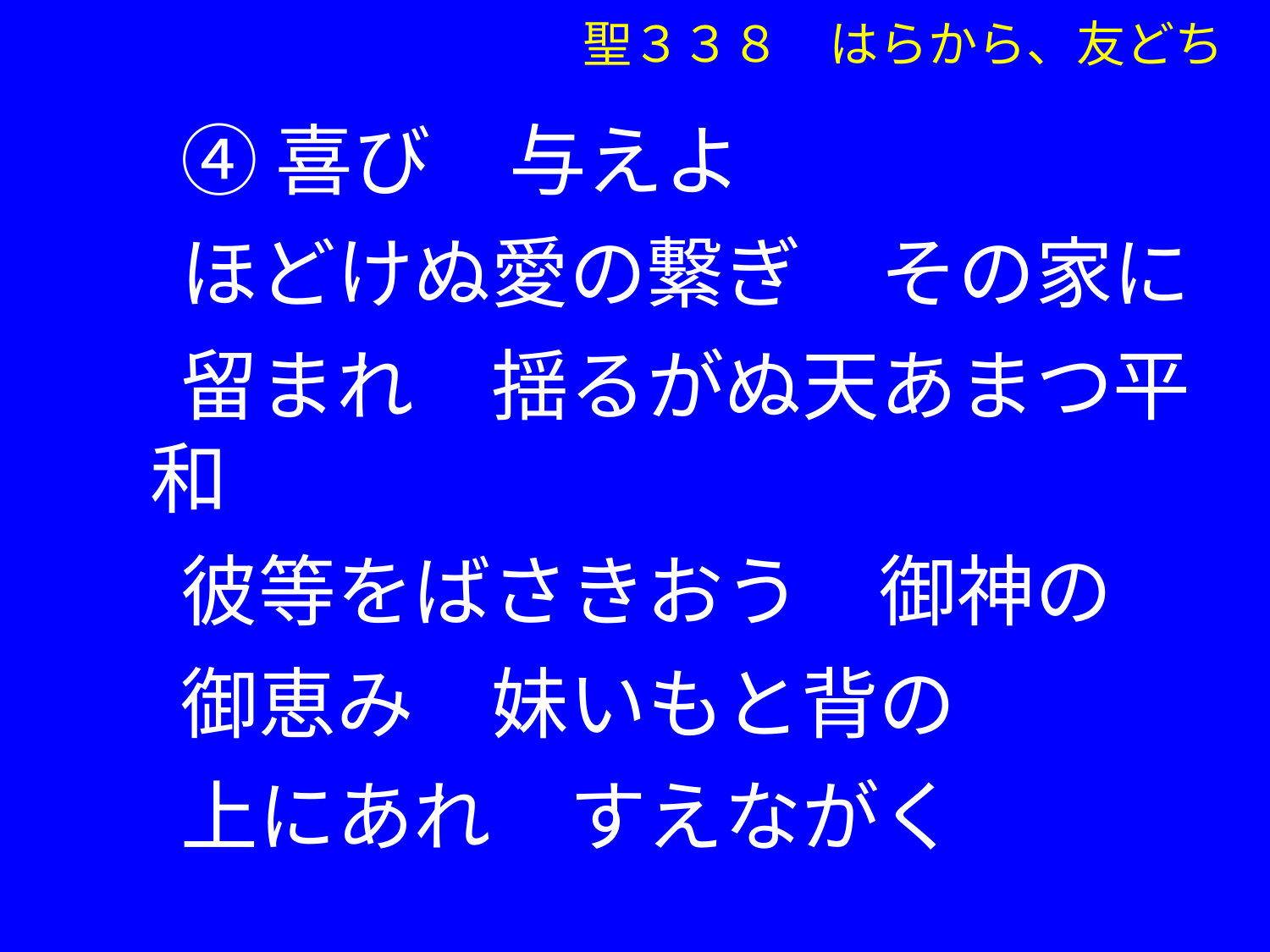

④ 喜び　与えよ
　ほどけぬ愛の繋ぎ　その家に
　留まれ　揺るがぬ天あまつ平和
　彼等をばさきおう　御神の
　御恵み　妹いもと背の
　上にあれ　すえながく

聖３３８　はらから、友どち